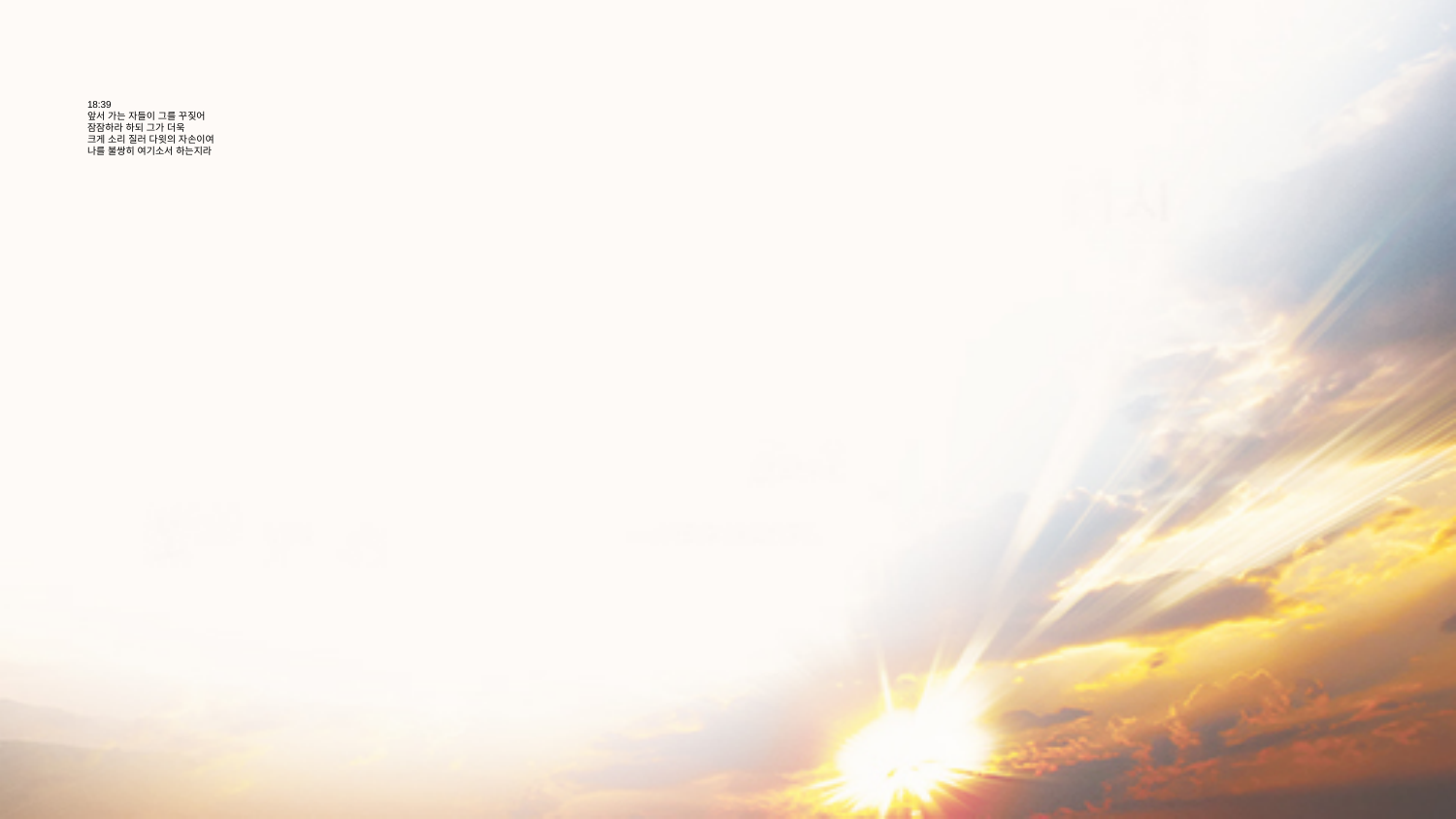

# 18:39 앞서 가는 자들이 그를 꾸짖어 잠잠하라 하되 그가 더욱 크게 소리 질러 다윗의 자손이여 나를 불쌍히 여기소서 하는지라